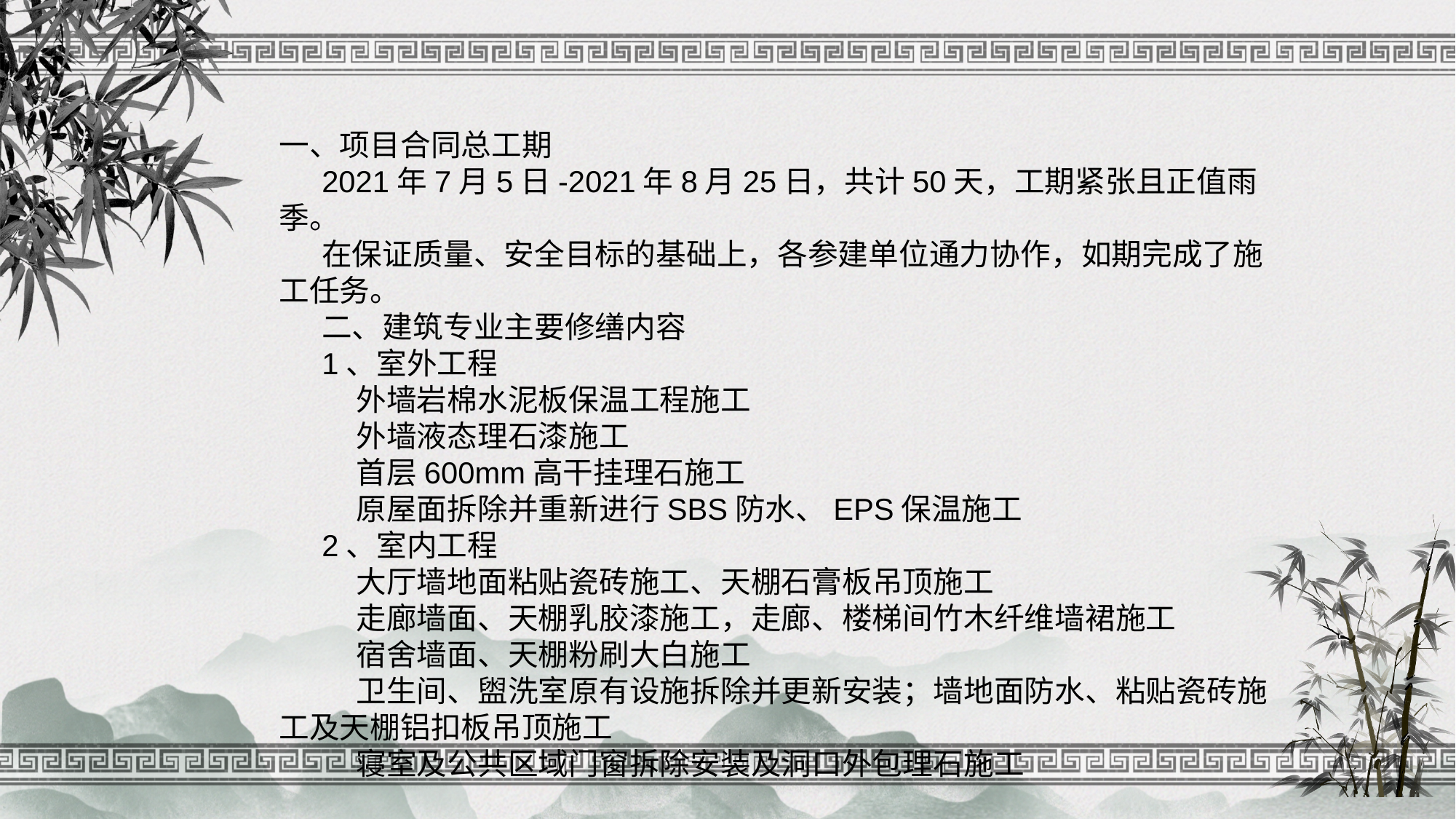

一、项目合同总工期
2021年7月5日-2021年8月25日，共计50天，工期紧张且正值雨季。
在保证质量、安全目标的基础上，各参建单位通力协作，如期完成了施工任务。
二、建筑专业主要修缮内容
1、室外工程
    外墙岩棉水泥板保温工程施工
    外墙液态理石漆施工
    首层600mm高干挂理石施工
    原屋面拆除并重新进行SBS防水、EPS保温施工
2、室内工程
    大厅墙地面粘贴瓷砖施工、天棚石膏板吊顶施工
    走廊墙面、天棚乳胶漆施工，走廊、楼梯间竹木纤维墙裙施工
    宿舍墙面、天棚粉刷大白施工
    卫生间、盥洗室原有设施拆除并更新安装；墙地面防水、粘贴瓷砖施工及天棚铝扣板吊顶施工
    寝室及公共区域门窗拆除安装及洞口外包理石施工